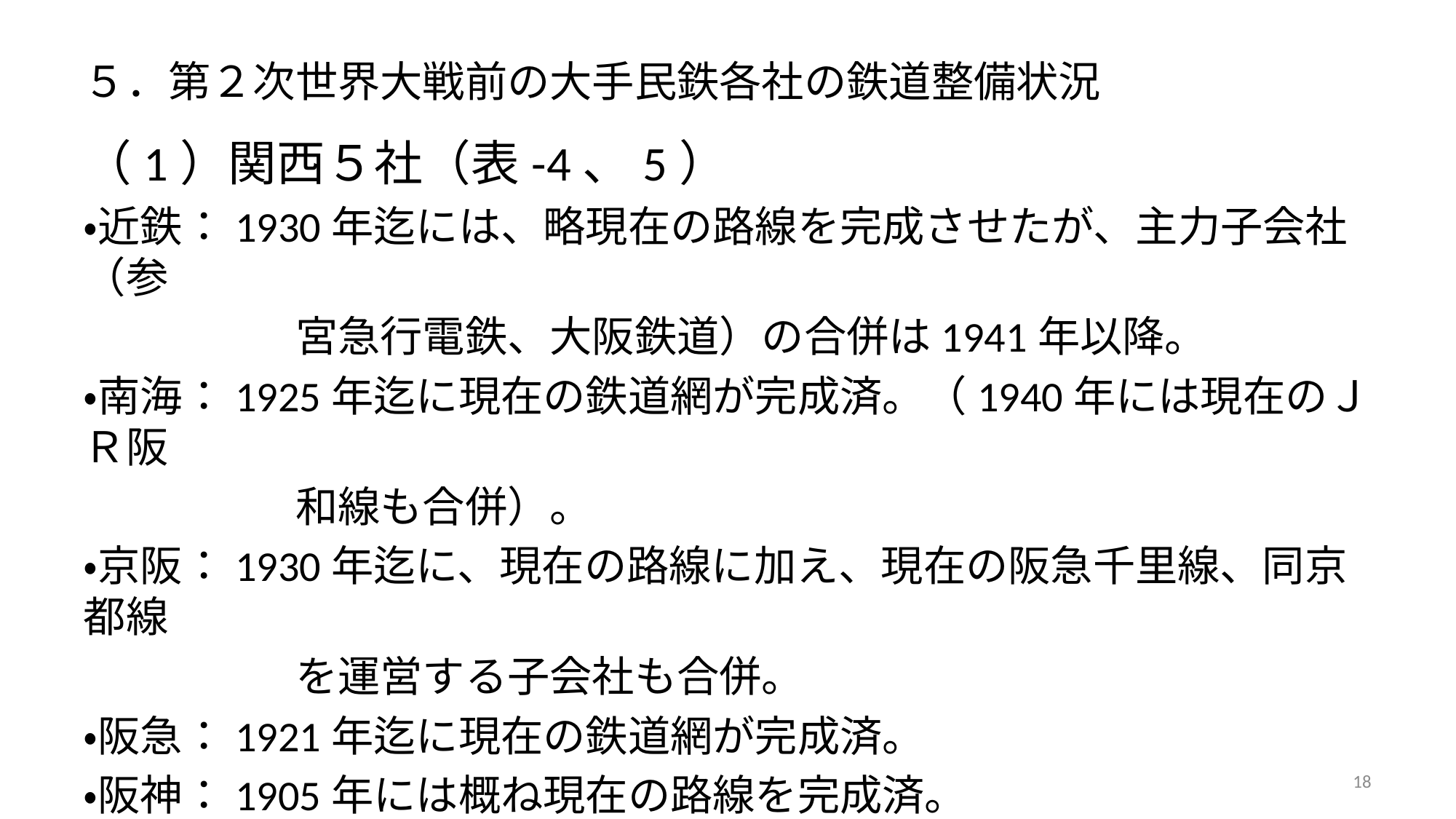

# ５．第２次世界大戦前の大手民鉄各社の鉄道整備状況
（1）関西５社（表-4、5）
・近鉄：1930年迄には、略現在の路線を完成させたが、主力子会社（参
　　　　　宮急行電鉄、大阪鉄道）の合併は1941年以降。
・南海：1925年迄に現在の鉄道網が完成済。（1940年には現在のＪＲ阪
　　　　　和線も合併）。
・京阪：1930年迄に、現在の路線に加え、現在の阪急千里線、同京都線
　　　　　を運営する子会社も合併。
・阪急：1921年迄に現在の鉄道網が完成済。
・阪神：1905年には概ね現在の路線を完成済。

18